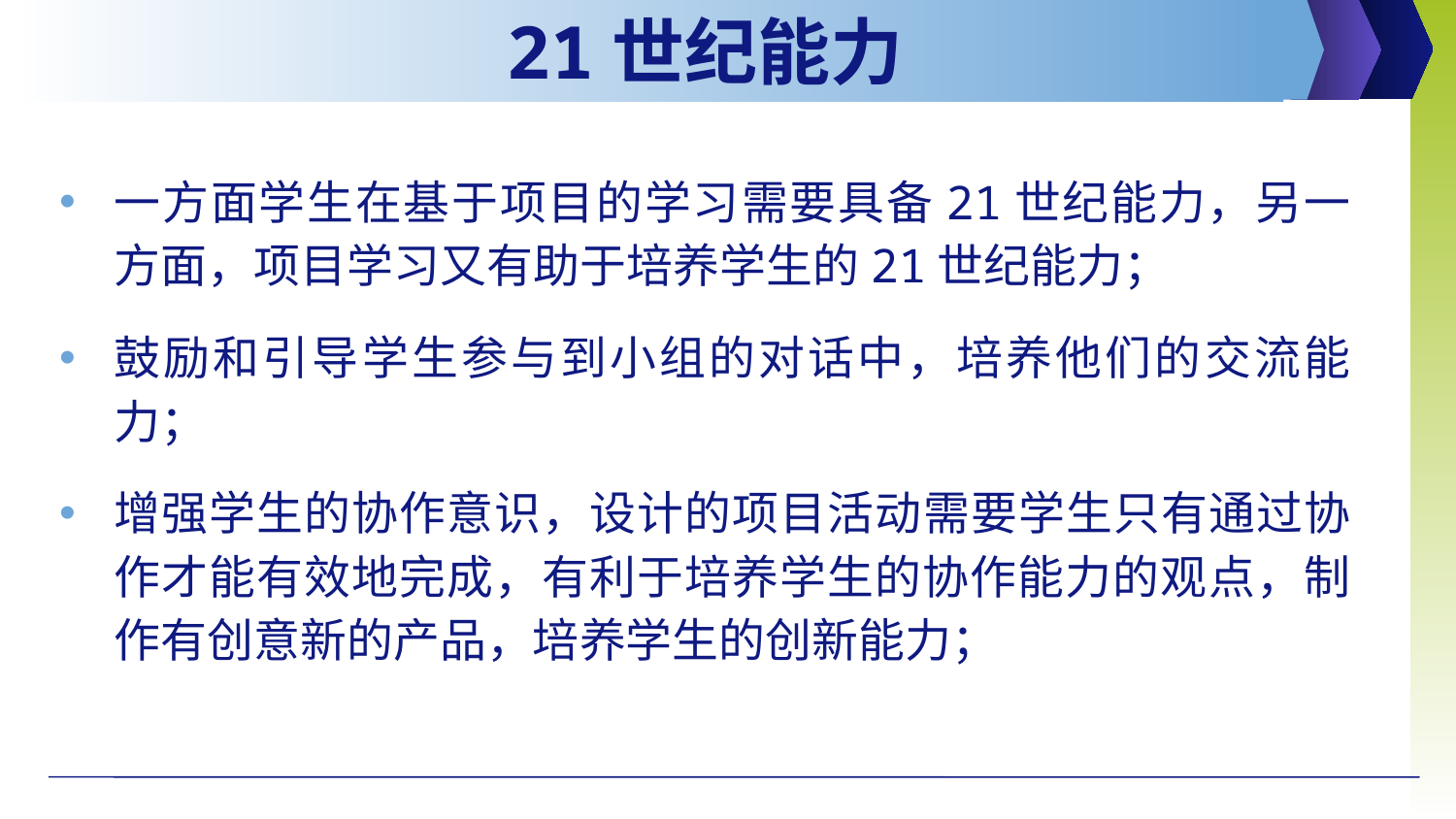

# 21世纪能力
一方面学生在基于项目的学习需要具备21世纪能力，另一方面，项目学习又有助于培养学生的21世纪能力；
鼓励和引导学生参与到小组的对话中，培养他们的交流能力；
增强学生的协作意识，设计的项目活动需要学生只有通过协作才能有效地完成，有利于培养学生的协作能力的观点，制作有创意新的产品，培养学生的创新能力；